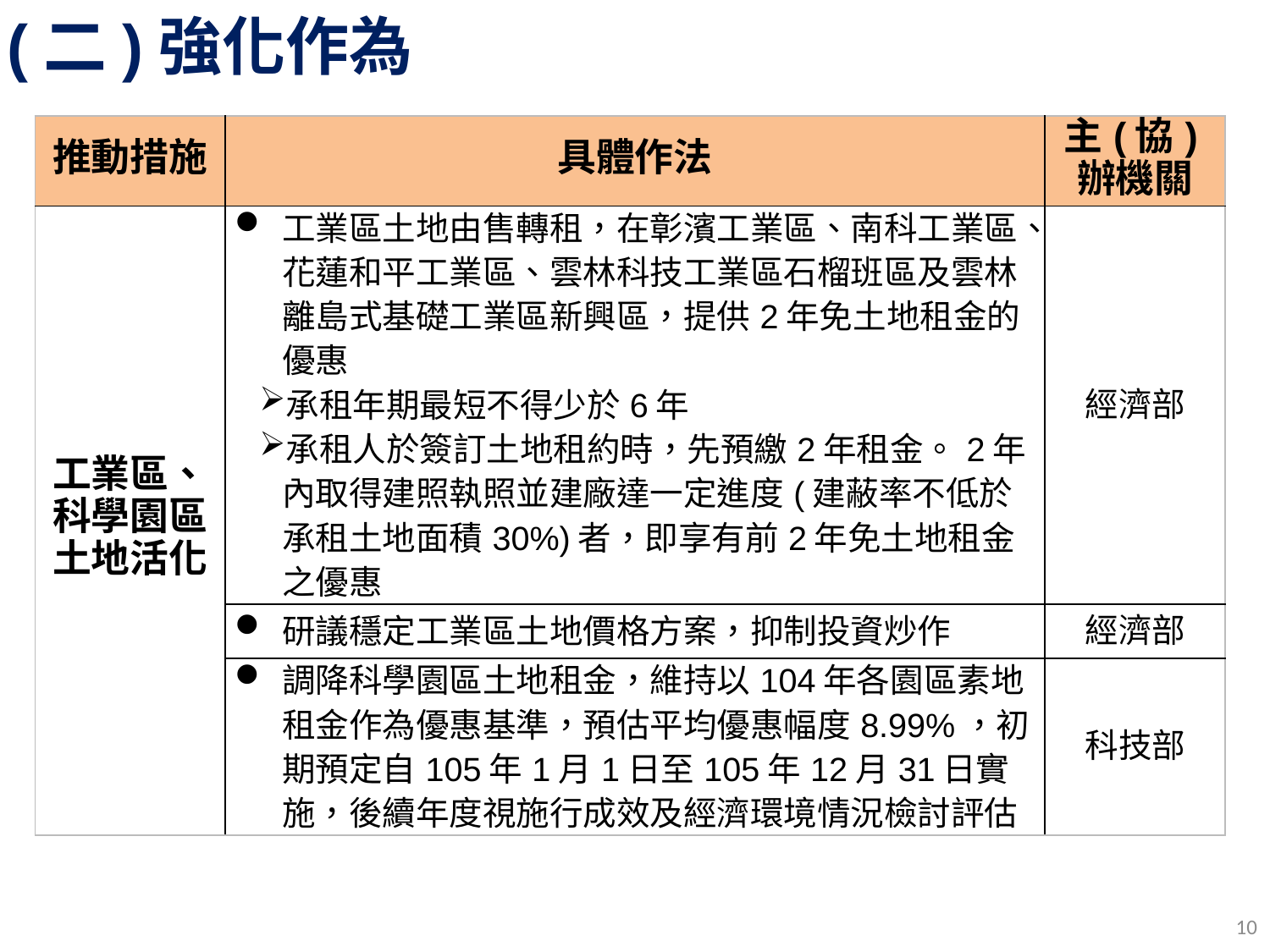

(二)強化作為
| 推動措施 | 具體作法 | 主(協)辦機關 |
| --- | --- | --- |
| 工業區、科學園區土地活化 | 工業區土地由售轉租，在彰濱工業區、南科工業區、花蓮和平工業區、雲林科技工業區石榴班區及雲林離島式基礎工業區新興區，提供2年免土地租金的優惠 承租年期最短不得少於6年 承租人於簽訂土地租約時，先預繳2年租金。2年內取得建照執照並建廠達一定進度(建蔽率不低於承租土地面積30%)者，即享有前2年免土地租金之優惠 | 經濟部 |
|  | 研議穩定工業區土地價格方案，抑制投資炒作 | 經濟部 |
|  | 調降科學園區土地租金，維持以104年各園區素地租金作為優惠基準，預估平均優惠幅度8.99%，初期預定自105年1月1日至105年12月31日實施，後續年度視施行成效及經濟環境情況檢討評估 | 科技部 |
10